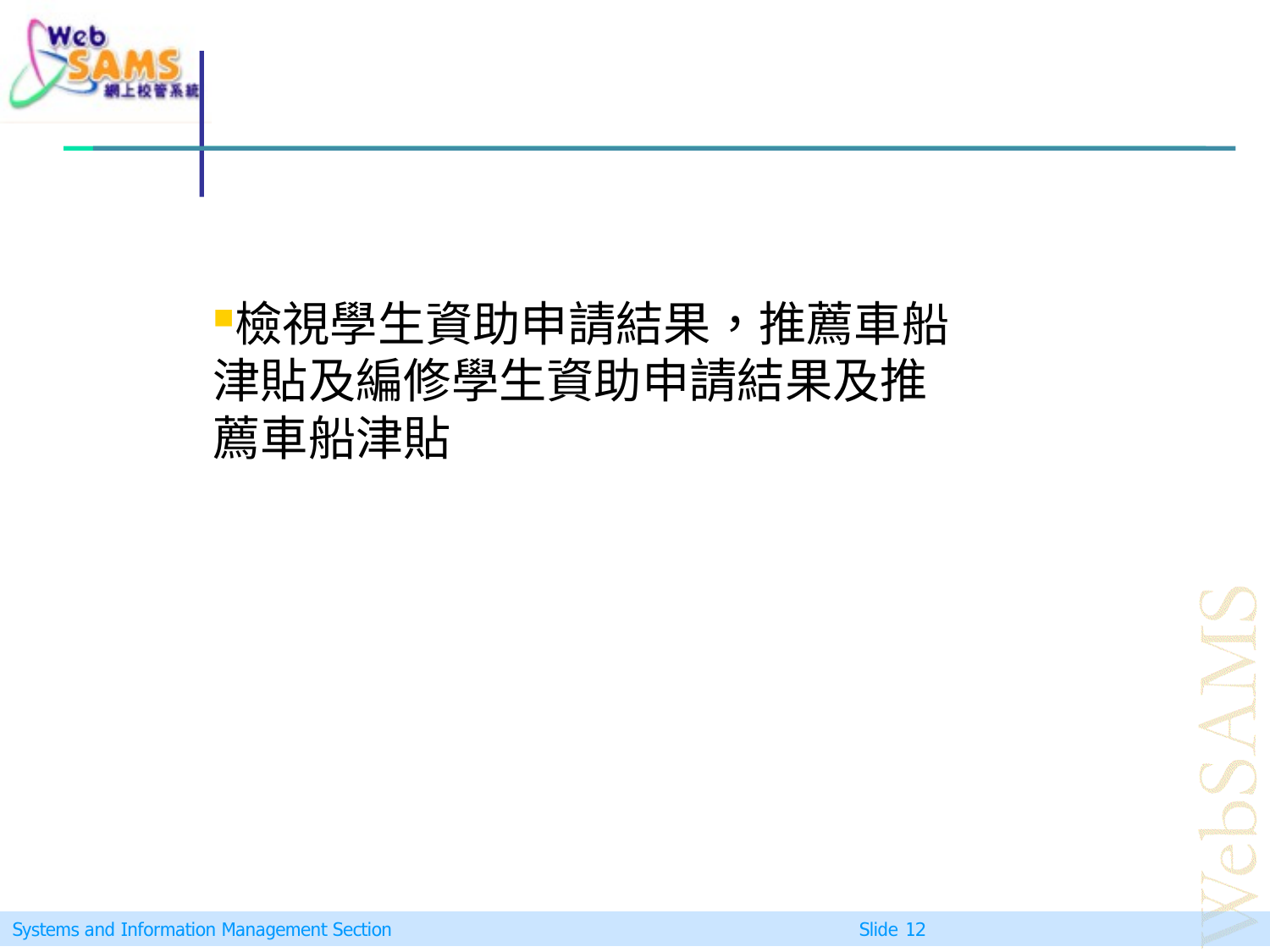

檢視學生資助申請結果，推薦車船津貼及編修學生資助申請結果及推薦車船津貼